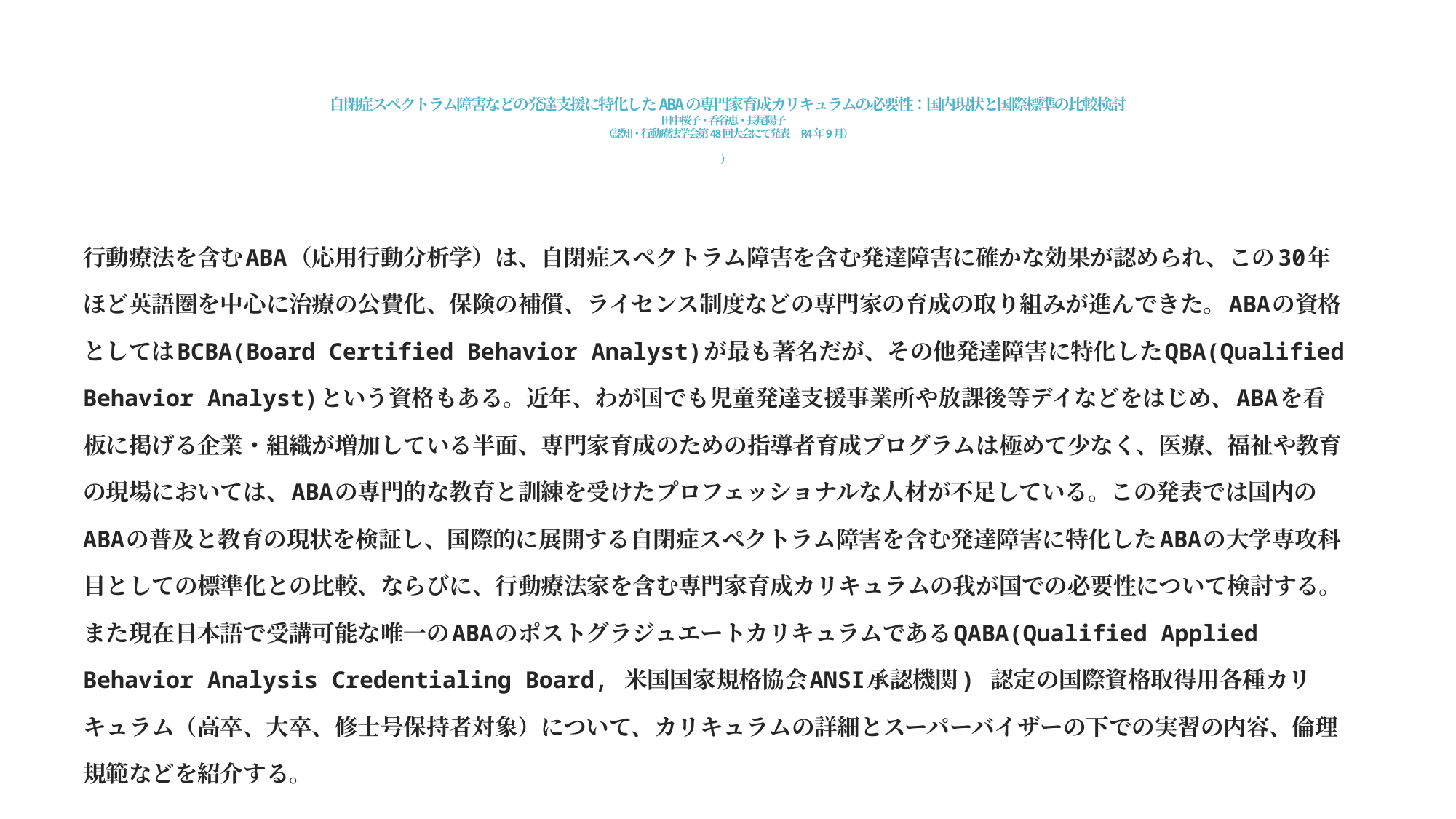

# 自閉症スペクトラム障害などの発達支援に特化したABAの専門家育成カリキュラムの必要性：国内現状と国際標準の比較検討 田中桜子・呑谷恵・長尾陽子　 （認知・行動療法学会第48回大会にて発表　R4年9月） ）
行動療法を含むABA（応用行動分析学）は、自閉症スペクトラム障害を含む発達障害に確かな効果が認められ、この30年ほど英語圏を中心に治療の公費化、保険の補償、ライセンス制度などの専門家の育成の取り組みが進んできた。ABAの資格としてはBCBA(Board Certified Behavior Analyst)が最も著名だが、その他発達障害に特化したQBA(Qualified Behavior Analyst)という資格もある。近年、わが国でも児童発達支援事業所や放課後等デイなどをはじめ、ABAを看板に掲げる企業・組織が増加している半面、専門家育成のための指導者育成プログラムは極めて少なく、医療、福祉や教育の現場においては、ABAの専門的な教育と訓練を受けたプロフェッショナルな人材が不足している。この発表では国内のABAの普及と教育の現状を検証し、国際的に展開する自閉症スペクトラム障害を含む発達障害に特化したABAの大学専攻科目としての標準化との比較、ならびに、行動療法家を含む専門家育成カリキュラムの我が国での必要性について検討する。また現在日本語で受講可能な唯一のABAのポストグラジュエートカリキュラムであるQABA(Qualified Applied Behavior Analysis Credentialing Board, 米国国家規格協会ANSI承認機関) 認定の国際資格取得用各種カリキュラム（高卒、大卒、修士号保持者対象）について、カリキュラムの詳細とスーパーバイザーの下での実習の内容、倫理規範などを紹介する。